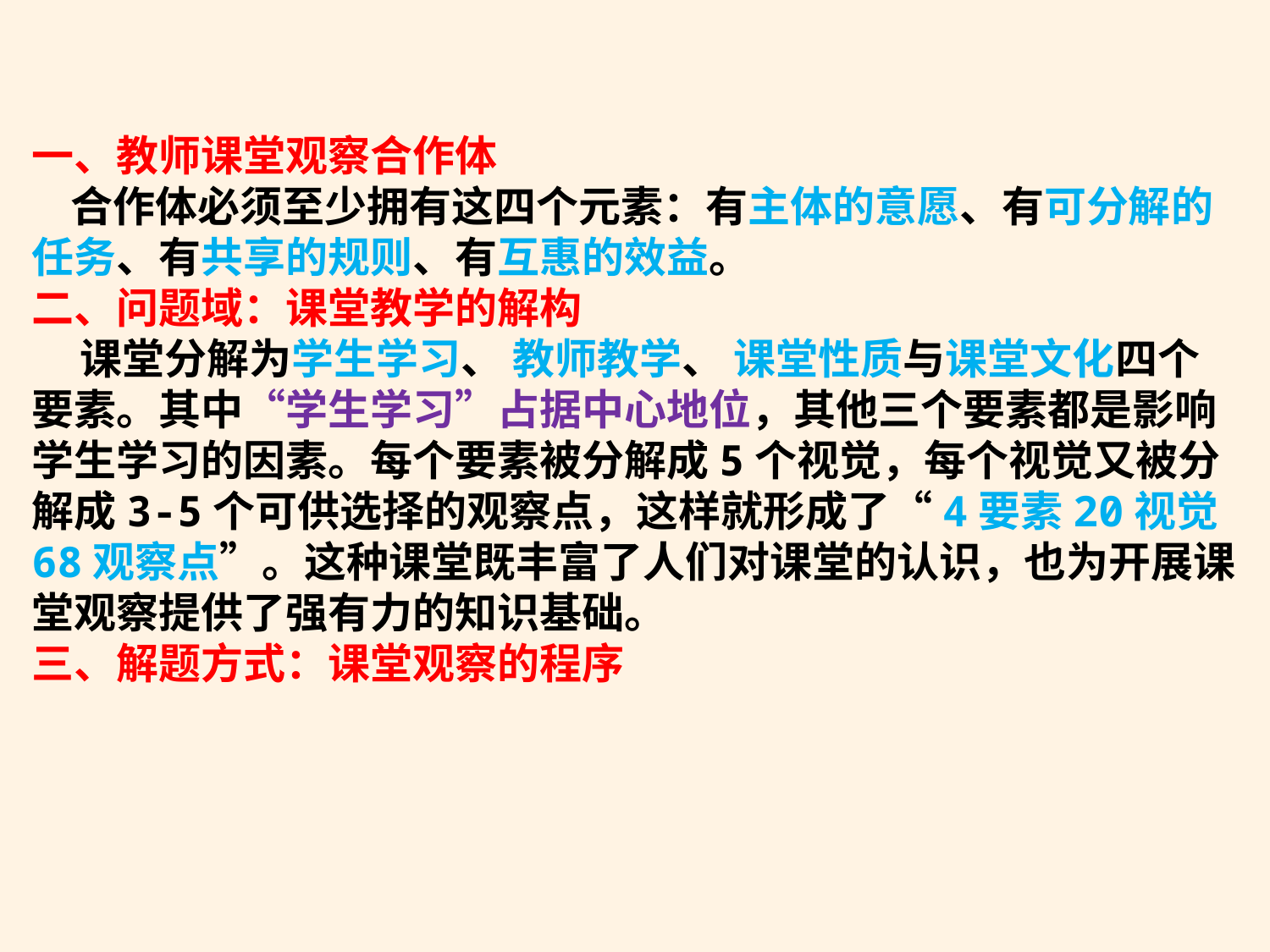

一、教师课堂观察合作体
   合作体必须至少拥有这四个元素：有主体的意愿、有可分解的任务、有共享的规则、有互惠的效益。
二、问题域：课堂教学的解构
    课堂分解为学生学习、 教师教学、 课堂性质与课堂文化四个要素。其中“学生学习”占据中心地位，其他三个要素都是影响学生学习的因素。每个要素被分解成5个视觉，每个视觉又被分解成3-5个可供选择的观察点，这样就形成了“4要素20视觉68观察点”。这种课堂既丰富了人们对课堂的认识，也为开展课堂观察提供了强有力的知识基础。
三、解题方式：课堂观察的程序